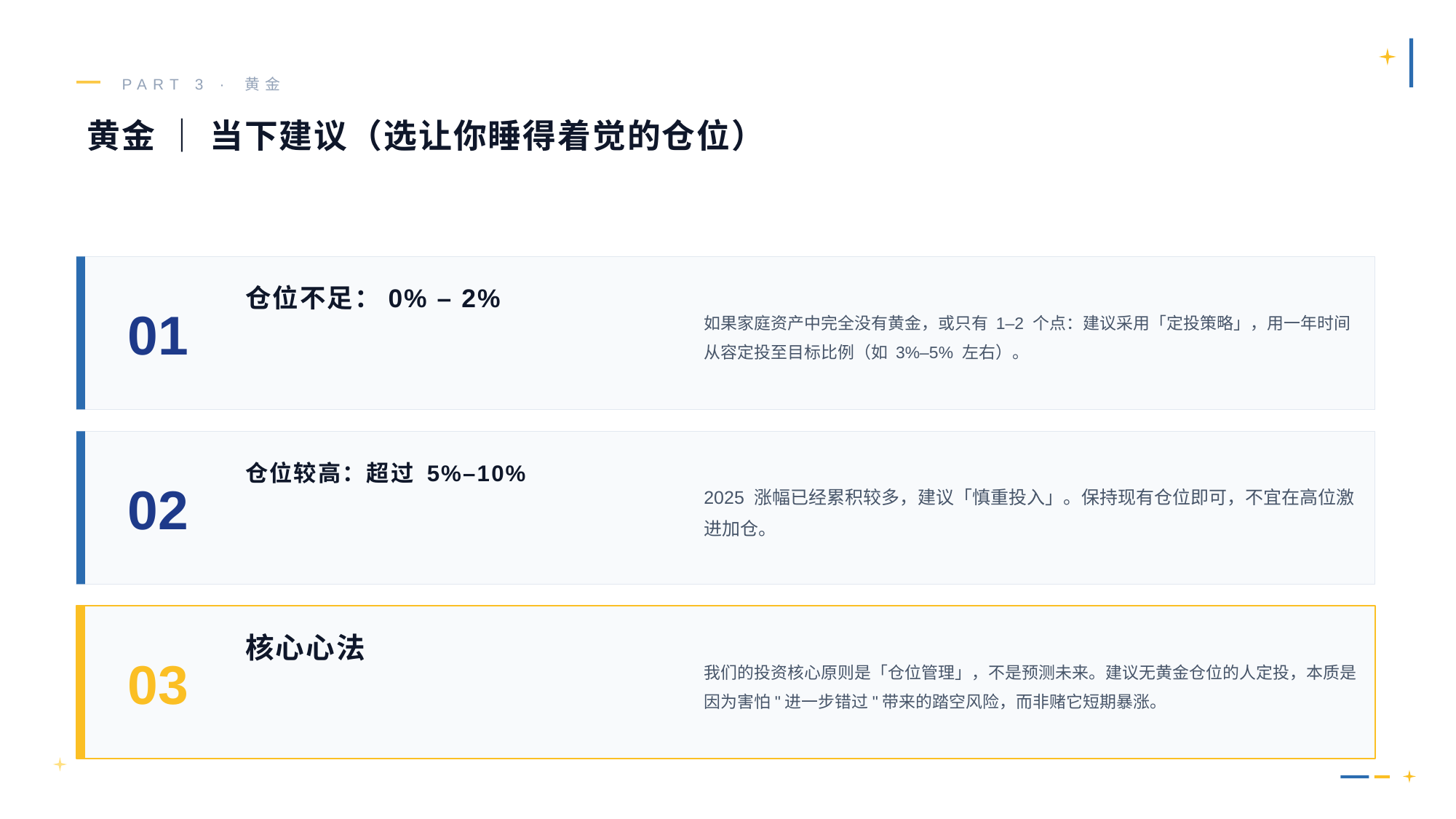

PART 3 · 黄金

黄金 ｜ 当下建议（选让你睡得着觉的仓位）

01
如果家庭资产中完全没有黄金，或只有 1–2 个点：建议采用「定投策略」，用一年时间从容定投至目标比例（如 3%–5% 左右）。
仓位不足：0% – 2%

02
2025 涨幅已经累积较多，建议「慎重投入」。保持现有仓位即可，不宜在高位激进加仓。
仓位较高：超过 5%–10%

03
我们的投资核心原则是「仓位管理」，不是预测未来。建议无黄金仓位的人定投，本质是因为害怕"进一步错过"带来的踏空风险，而非赌它短期暴涨。
核心心法